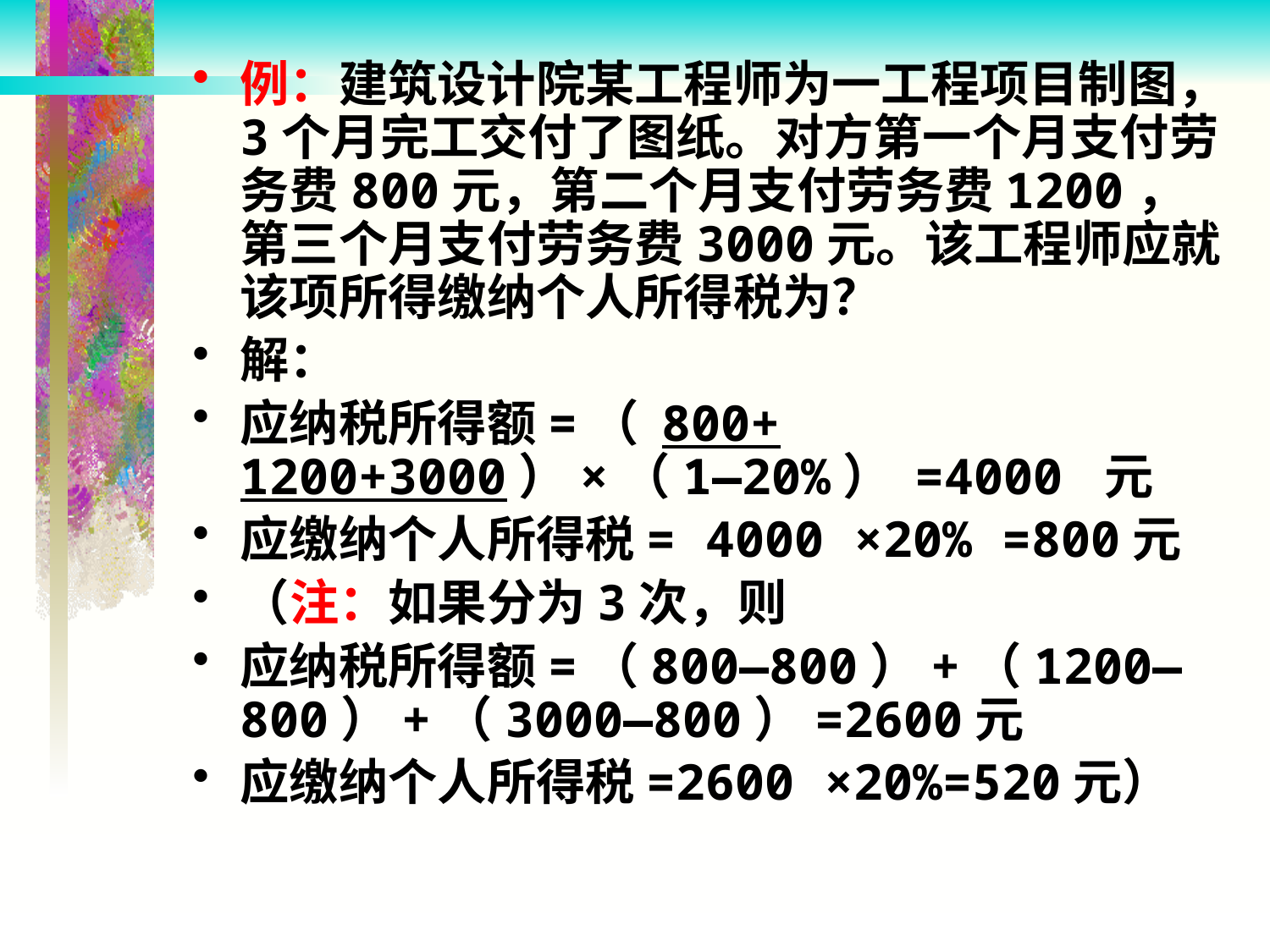

例：建筑设计院某工程师为一工程项目制图，3个月完工交付了图纸。对方第一个月支付劳务费800元，第二个月支付劳务费1200，第三个月支付劳务费3000元。该工程师应就该项所得缴纳个人所得税为？
解：
应纳税所得额=（ 800+ 1200+3000）×（1—20%） =4000 元
应缴纳个人所得税= 4000 ×20% =800元
（注：如果分为3次，则
应纳税所得额=（800—800）+（1200—800）+（3000—800）=2600元
应缴纳个人所得税=2600 ×20%=520元）